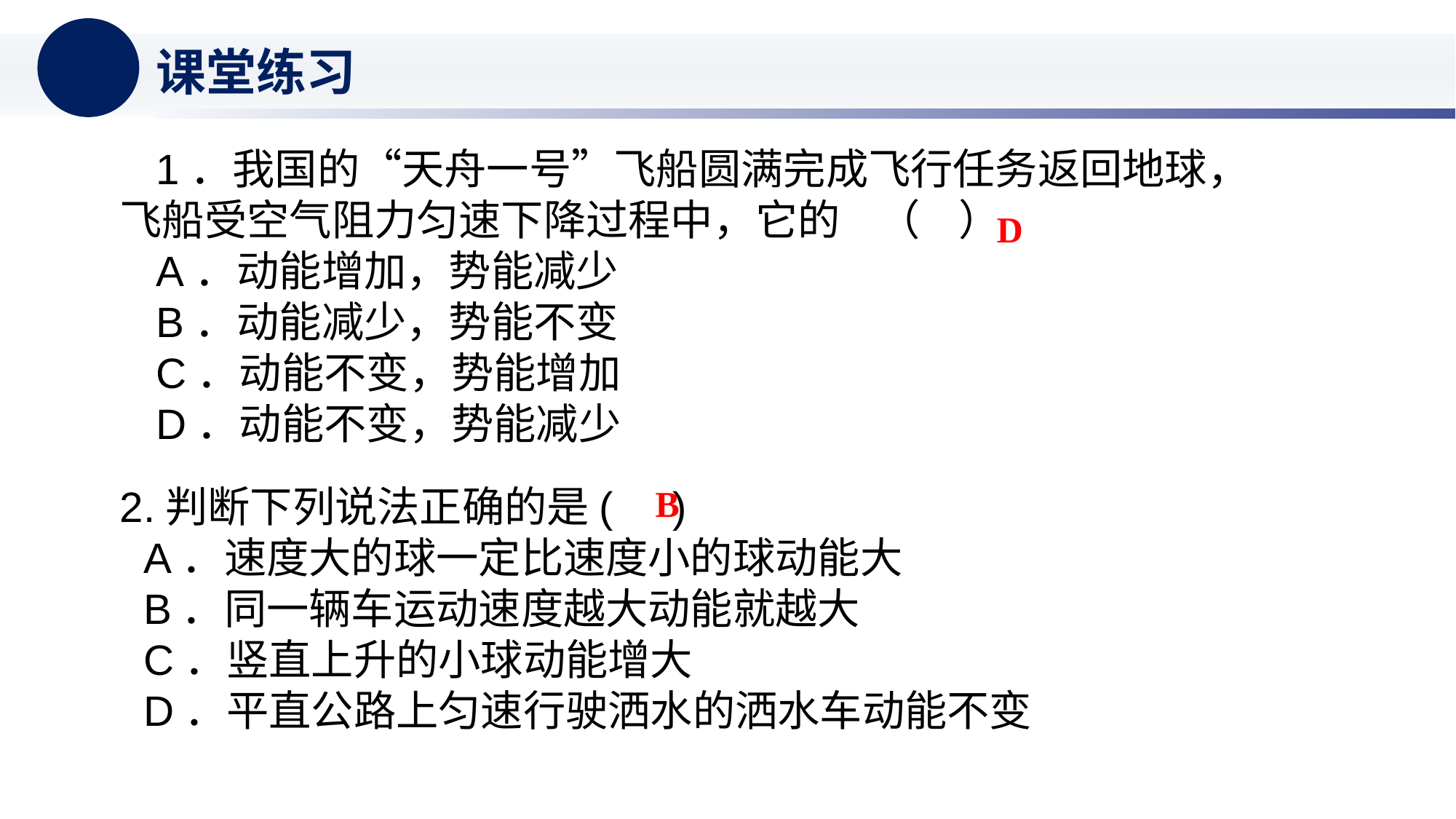

课堂练习

1．我国的“天舟一号”飞船圆满完成飞行任务返回地球，飞船受空气阻力匀速下降过程中，它的    （    ）
A．动能增加，势能减少
B．动能减少，势能不变
C．动能不变，势能增加
D．动能不变，势能减少
D
2.判断下列说法正确的是(     )
  A．速度大的球一定比速度小的球动能大
  B．同一辆车运动速度越大动能就越大
  C．竖直上升的小球动能增大
  D．平直公路上匀速行驶洒水的洒水车动能不变
B